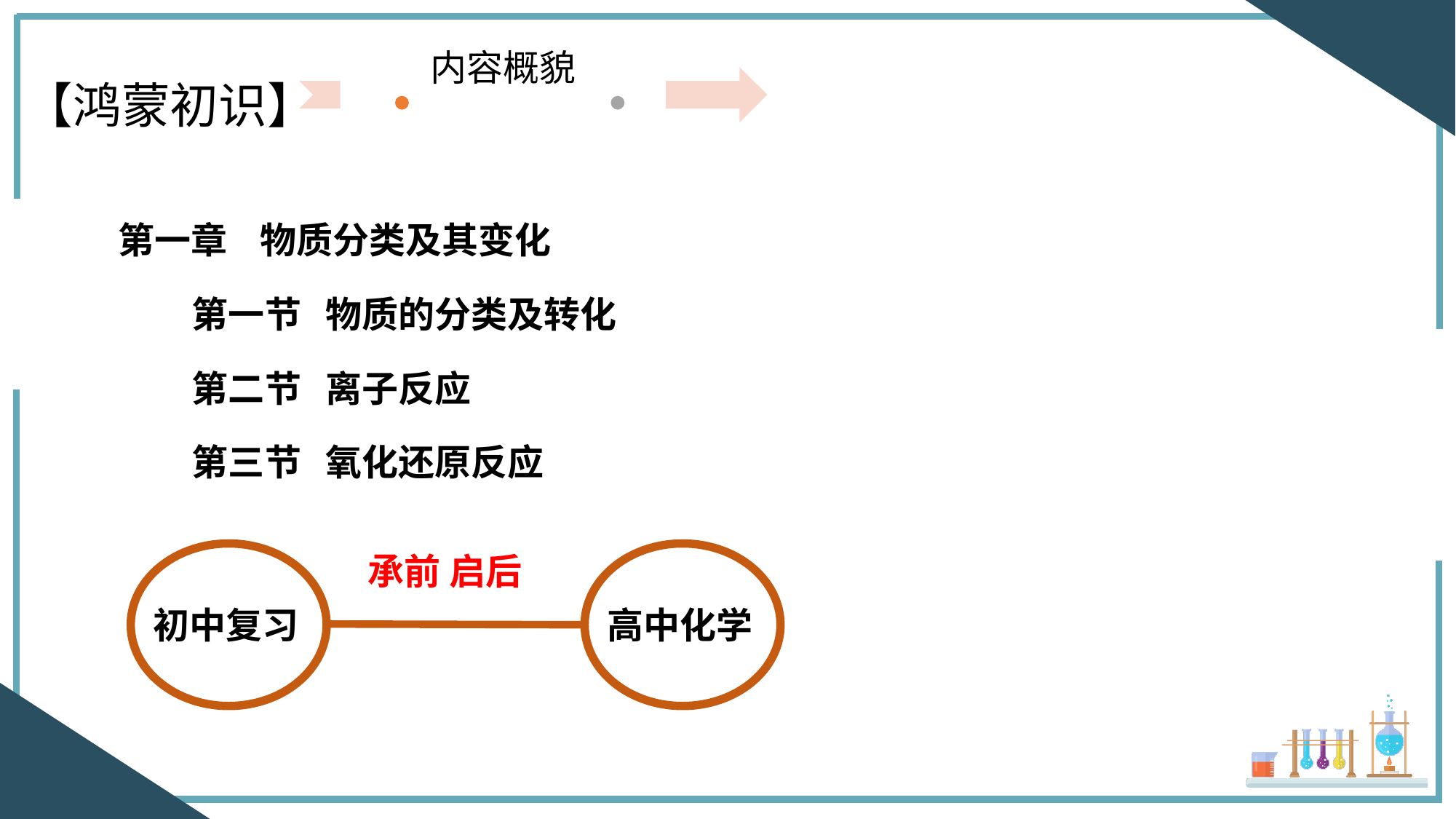

内容概貌

【鸿蒙初识】

第一章    物质分类及其变化
        第一节   物质的分类及转化
        第二节   离子反应
        第三节   氧化还原反应

初中复习
承前 启后

高中化学